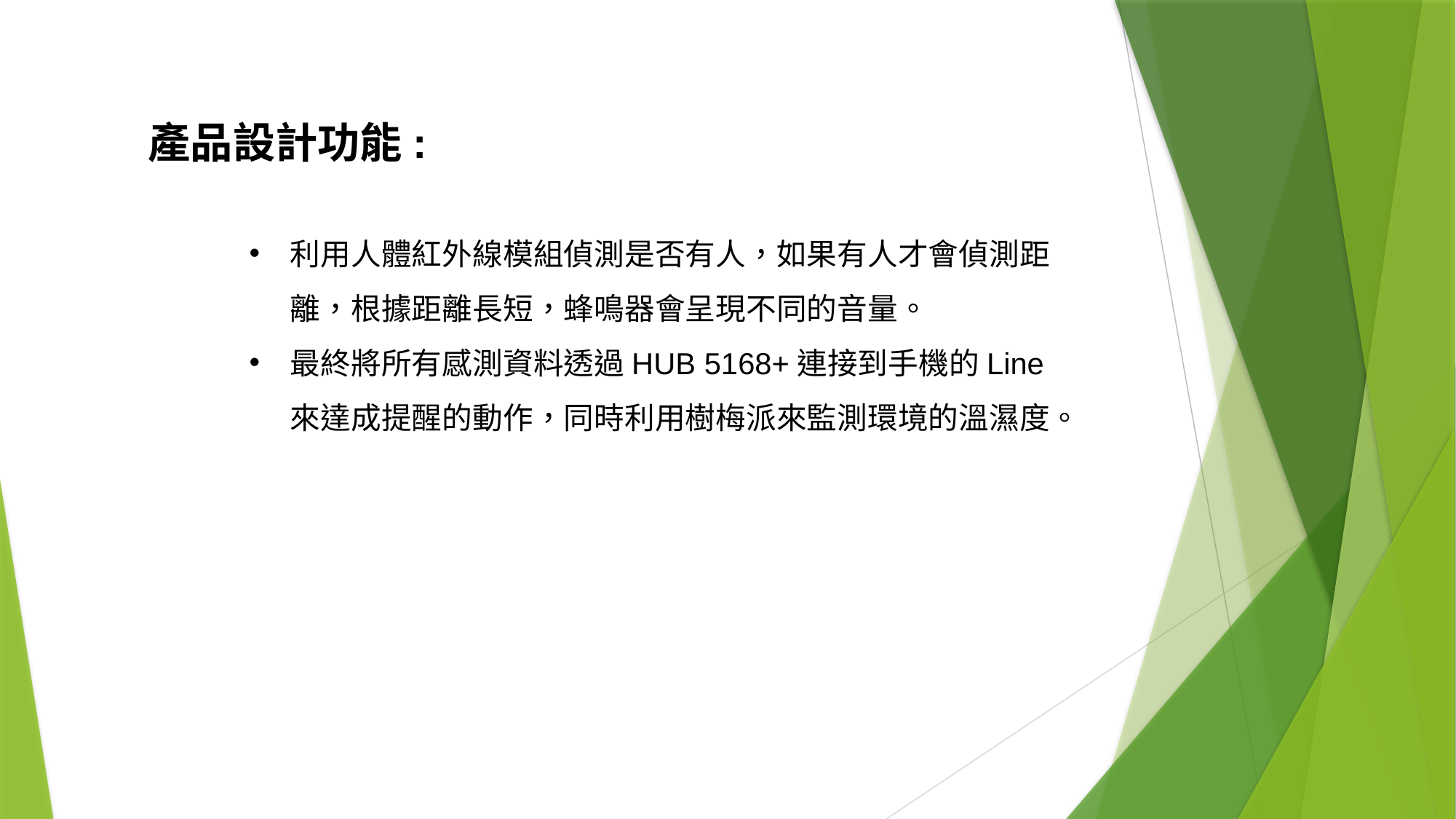

產品設計功能:
利用人體紅外線模組偵測是否有人，如果有人才會偵測距離，根據距離長短，蜂鳴器會呈現不同的音量。
最終將所有感測資料透過HUB 5168+連接到手機的Line來達成提醒的動作，同時利用樹梅派來監測環境的溫濕度。